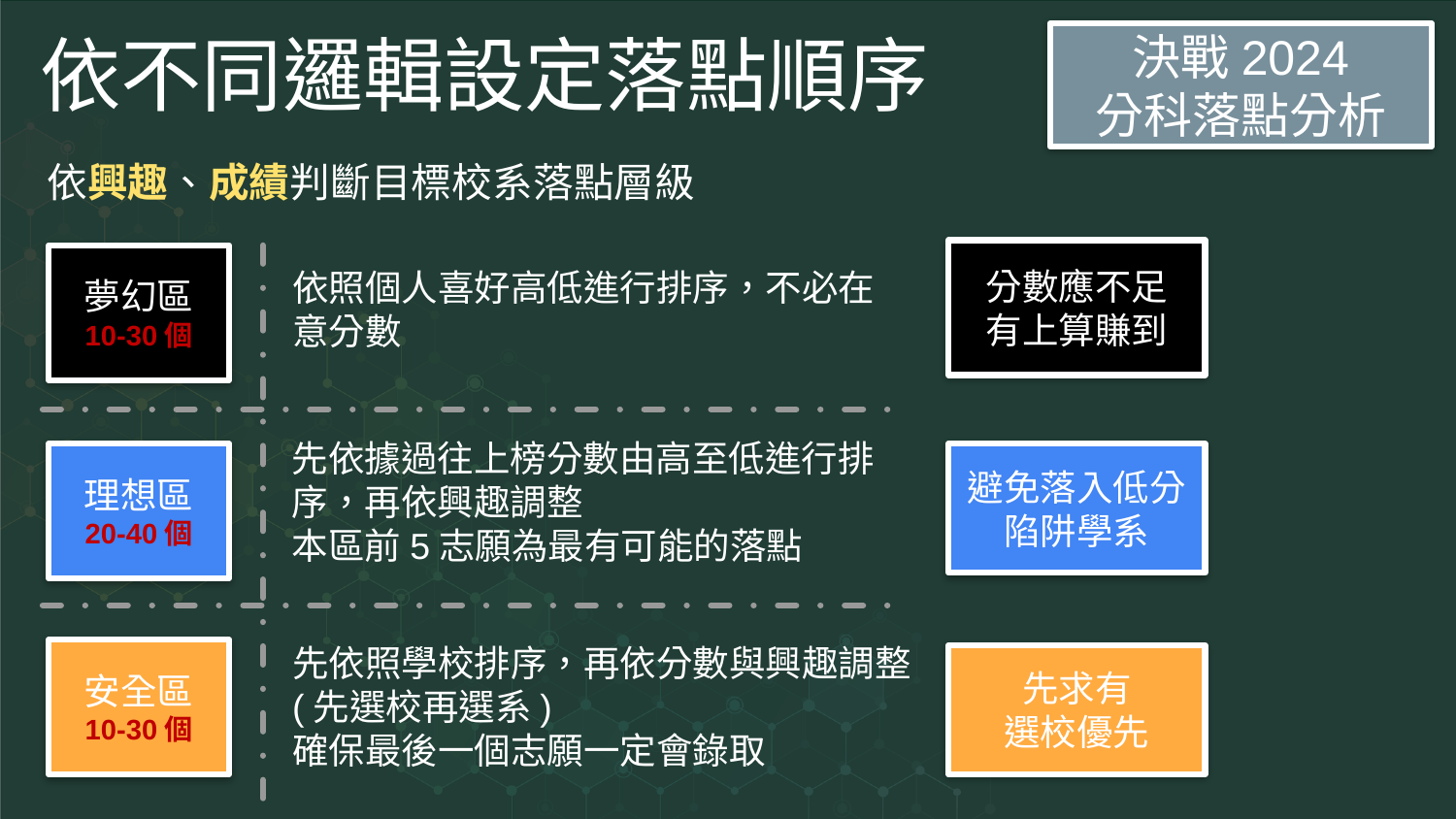

# 依不同邏輯設定落點順序

決戰2024
分科落點分析
依興趣、成績判斷目標校系落點層級
分數應不足
有上算賺到
夢幻區
10-30個
依照個人喜好高低進行排序，不必在意分數
先依據過往上榜分數由高至低進行排序，再依興趣調整
本區前5志願為最有可能的落點
理想區
20-40個
避免落入低分陷阱學系
先依照學校排序，再依分數與興趣調整(先選校再選系)
確保最後一個志願一定會錄取
安全區
10-30個
先求有
選校優先